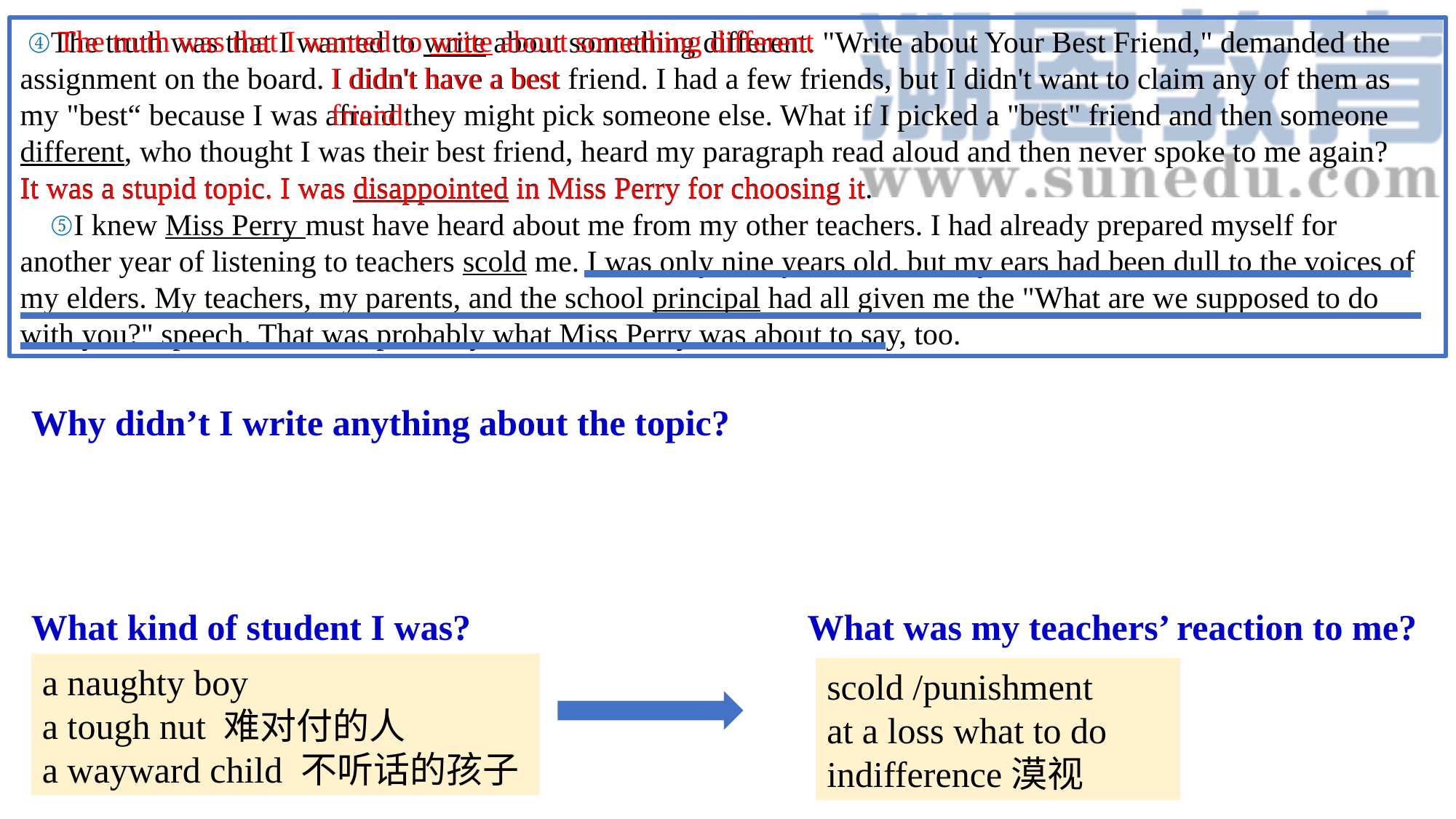

The truth was that I wanted to write about something different
 ④The truth was that I wanted to write about something different. "Write about Your Best Friend," demanded the assignment on the board. I didn't have a best friend. I had a few friends, but I didn't want to claim any of them as my "best“ because I was afraid they might pick someone else. What if I picked a "best" friend and then someone different, who thought I was their best friend, heard my paragraph read aloud and then never spoke to me again?
It was a stupid topic. I was disappointed in Miss Perry for choosing it.
    ⑤I knew Miss Perry must have heard about me from my other teachers. I had already prepared myself for another year of listening to teachers scold me. I was only nine years old, but my ears had been dull to the voices of my elders. My teachers, my parents, and the school principal had all given me the "What are we supposed to do with you?" speech. That was probably what Miss Perry was about to say, too.
I didn't have a best friend.
It was a stupid topic. I was disappointed in Miss Perry for choosing it
Why didn’t I write anything about the topic?
What was my teachers’ reaction to me?
What kind of student I was?
a naughty boy
a tough nut 难对付的人
a wayward child 不听话的孩子
scold /punishment
at a loss what to do
indifference漠视